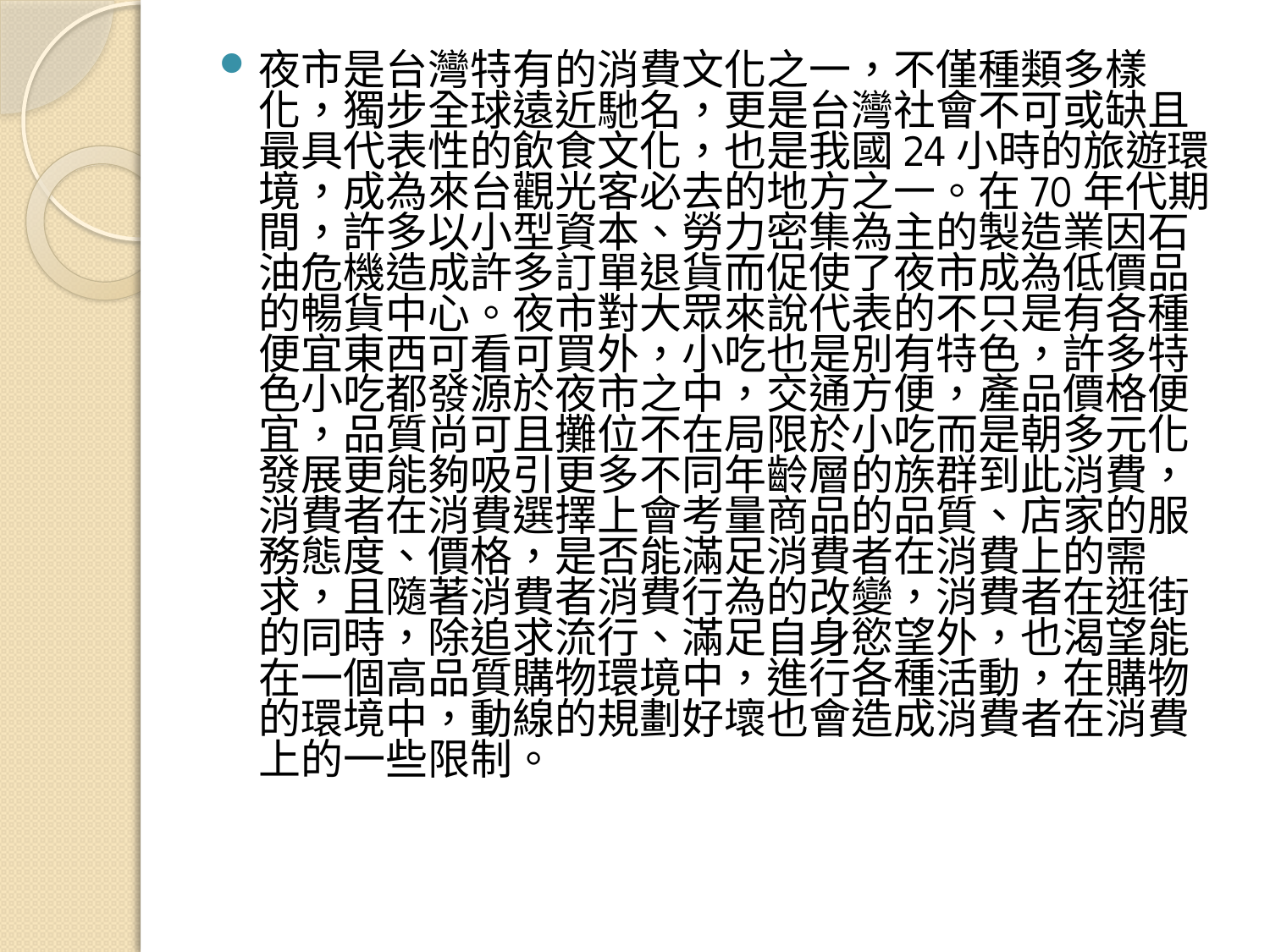

夜市是台灣特有的消費文化之一，不僅種類多樣化，獨步全球遠近馳名，更是台灣社會不可或缺且最具代表性的飲食文化，也是我國24小時的旅遊環境，成為來台觀光客必去的地方之一。在70年代期間，許多以小型資本、勞力密集為主的製造業因石油危機造成許多訂單退貨而促使了夜市成為低價品的暢貨中心。夜市對大眾來說代表的不只是有各種便宜東西可看可買外，小吃也是別有特色，許多特色小吃都發源於夜市之中，交通方便，產品價格便宜，品質尚可且攤位不在局限於小吃而是朝多元化發展更能夠吸引更多不同年齡層的族群到此消費，消費者在消費選擇上會考量商品的品質、店家的服務態度、價格，是否能滿足消費者在消費上的需求，且隨著消費者消費行為的改變，消費者在逛街的同時，除追求流行、滿足自身慾望外，也渴望能在一個高品質購物環境中，進行各種活動，在購物的環境中，動線的規劃好壞也會造成消費者在消費上的一些限制。